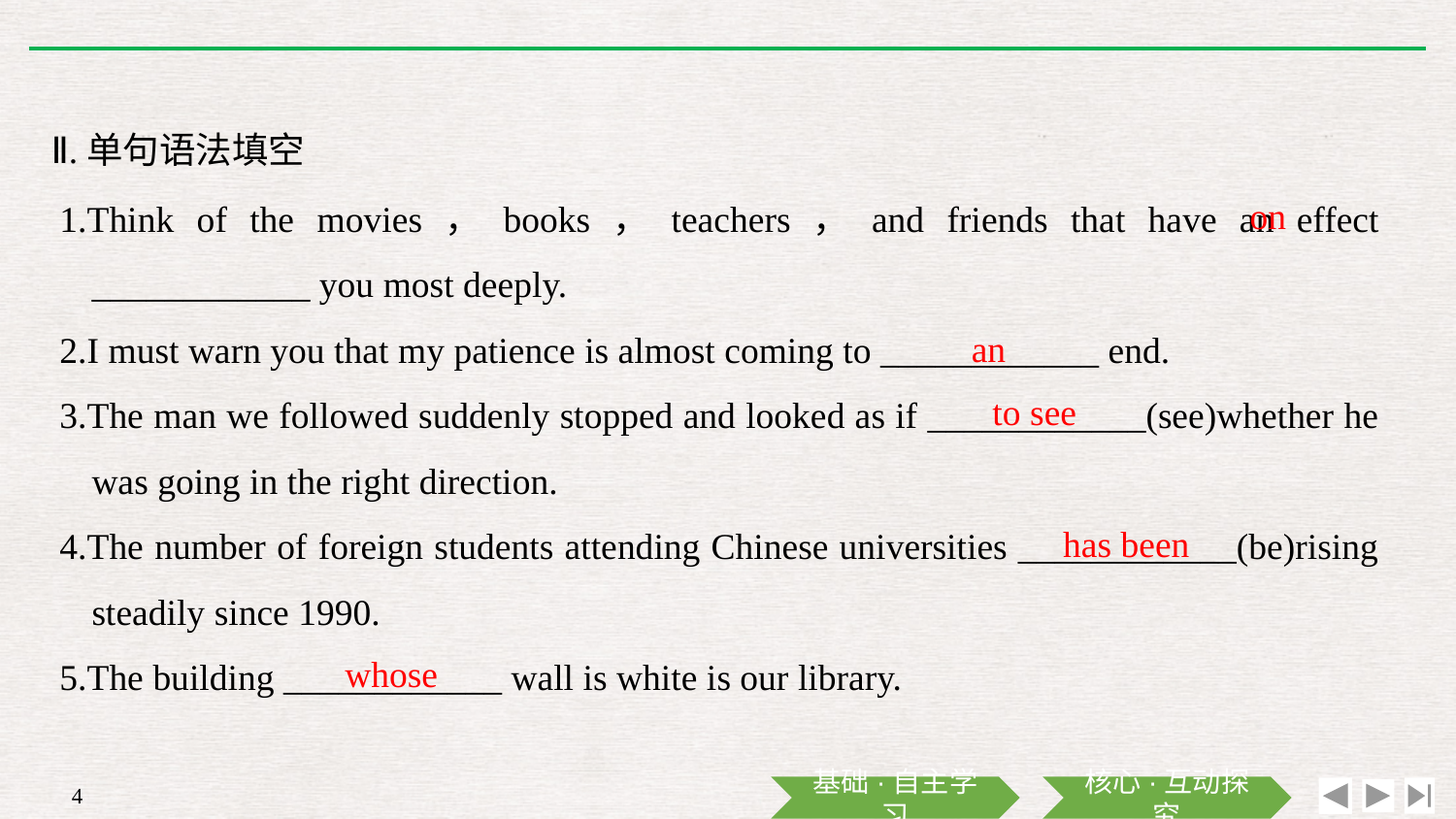

Ⅱ.单句语法填空
on
1.Think of the movies，books，teachers，and friends that have an effect ____________ you most deeply.
2.I must warn you that my patience is almost coming to ____________ end.
3.The man we followed suddenly stopped and looked as if ____________(see)whether he was going in the right direction.
4.The number of foreign students attending Chinese universities ____________(be)rising steadily since 1990.
5.The building ____________ wall is white is our library.
an
to see
has been
whose